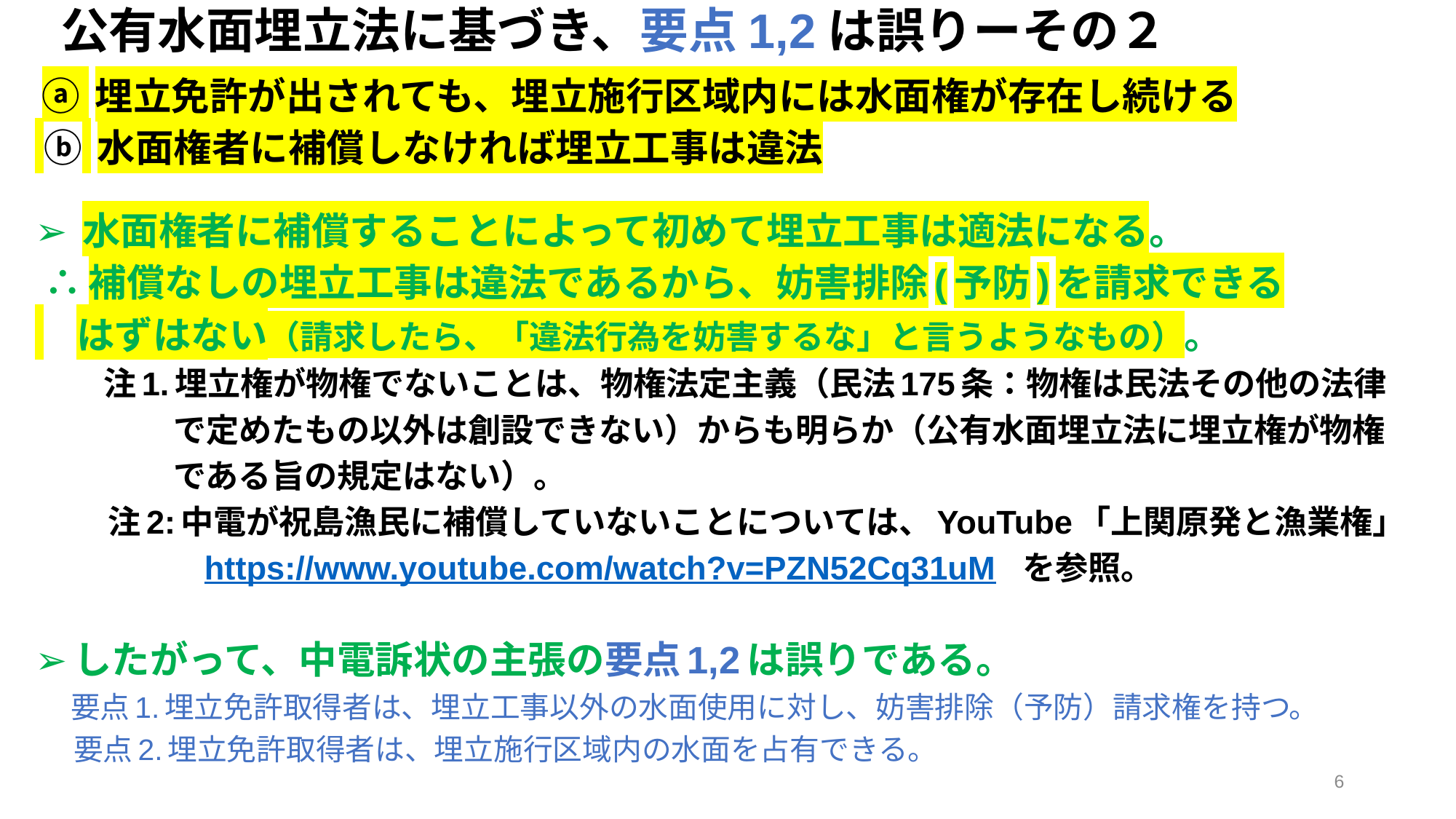

# 公有水面埋立法に基づき、要点1,2は誤りーその２
 ⓐ 埋立免許が出されても、埋立施行区域内には水面権が存在し続ける
 ⓑ 水面権者に補償しなければ埋立工事は違法

➢ 水面権者に補償することによって初めて埋立工事は適法になる。
 ∴補償なしの埋立工事は違法であるから、妨害排除(予防)を請求できる
    はずはない（請求したら、「違法行為を妨害するな」と言うようなもの）。
　　 注1.埋立権が物権でないことは、物権法定主義（民法175条：物権は民法その他の法律
　　 　　で定めたもの以外は創設できない）からも明らか（公有水面埋立法に埋立権が物権
　　 　　である旨の規定はない）。
　　 注2:中電が祝島漁民に補償していないことについては、YouTube「上関原発と漁業権」
　　　　　https://www.youtube.com/watch?v=PZN52Cq31uM　を参照。

➢したがって、中電訴状の主張の要点1,2は誤りである。
     要点1.埋立免許取得者は、埋立工事以外の水面使用に対し、妨害排除（予防）請求権を持つ。
     要点2.埋立免許取得者は、埋立施行区域内の水面を占有できる。

6